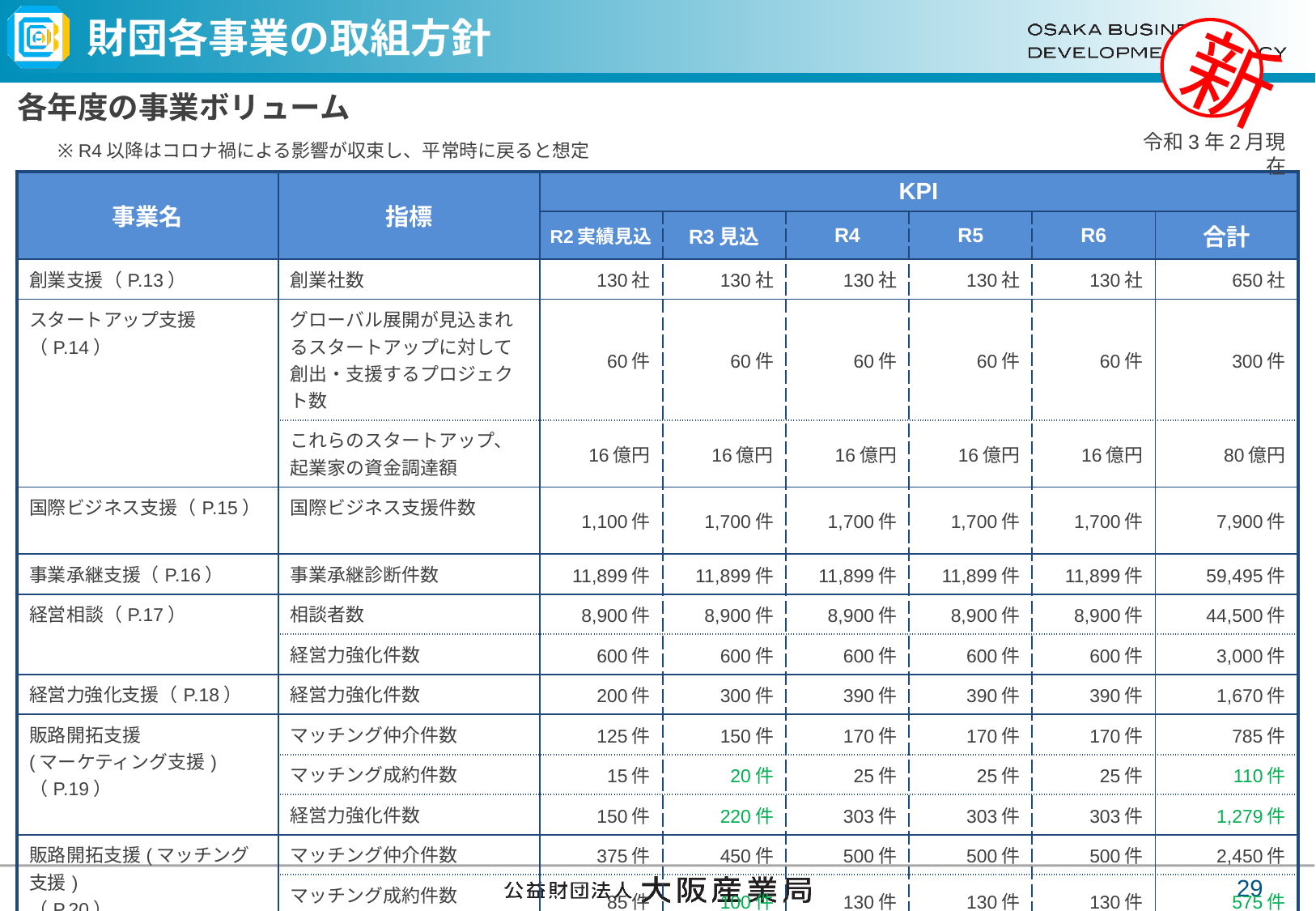

# 財団各事業の取組方針
新
各年度の事業ボリューム
※ R4以降はコロナ禍による影響が収束し、平常時に戻ると想定
令和3年2月現在
| 事業名 | 指標 | KPI |  |  |  |  |  |
| --- | --- | --- | --- | --- | --- | --- | --- |
|  |  | R2実績見込 | R3見込 | R4 | R5 | R6 | 合計 |
| 創業支援（P.13） | 創業社数 | 130社 | 130社 | 130社 | 130社 | 130社 | 650社 |
| スタートアップ支援（P.14） | グローバル展開が見込まれるスタートアップに対して創出・支援するプロジェクト数 | 60件 | 60件 | 60件 | 60件 | 60件 | 300件 |
|  | これらのスタートアップ、起業家の資金調達額 | 16億円 | 16億円 | 16億円 | 16億円 | 16億円 | 80億円 |
| 国際ビジネス支援（P.15） | 国際ビジネス支援件数 | 1,100件 | 1,700件 | 1,700件 | 1,700件 | 1,700件 | 7,900件 |
| 事業承継支援（P.16） | 事業承継診断件数 | 11,899件 | 11,899件 | 11,899件 | 11,899件 | 11,899件 | 59,495件 |
| 経営相談（P.17） | 相談者数 | 8,900件 | 8,900件 | 8,900件 | 8,900件 | 8,900件 | 44,500件 |
|  | 経営力強化件数 | 600件 | 600件 | 600件 | 600件 | 600件 | 3,000件 |
| 経営力強化支援（P.18） | 経営力強化件数 | 200件 | 300件 | 390件 | 390件 | 390件 | 1,670件 |
| 販路開拓支援 (マーケティング支援)（P.19） | マッチング仲介件数 | 125件 | 150件 | 170件 | 170件 | 170件 | 785件 |
|  | マッチング成約件数 | 15件 | 20件 | 25件 | 25件 | 25件 | 110件 |
|  | 経営力強化件数 | 150件 | 220件 | 303件 | 303件 | 303件 | 1,279件 |
| 販路開拓支援(マッチング支援) （P.20） | マッチング仲介件数 | 375件 | 450件 | 500件 | 500件 | 500件 | 2,450件 |
|  | マッチング成約件数 | 85件 | 100件 | 130件 | 130件 | 130件 | 575件 |
29